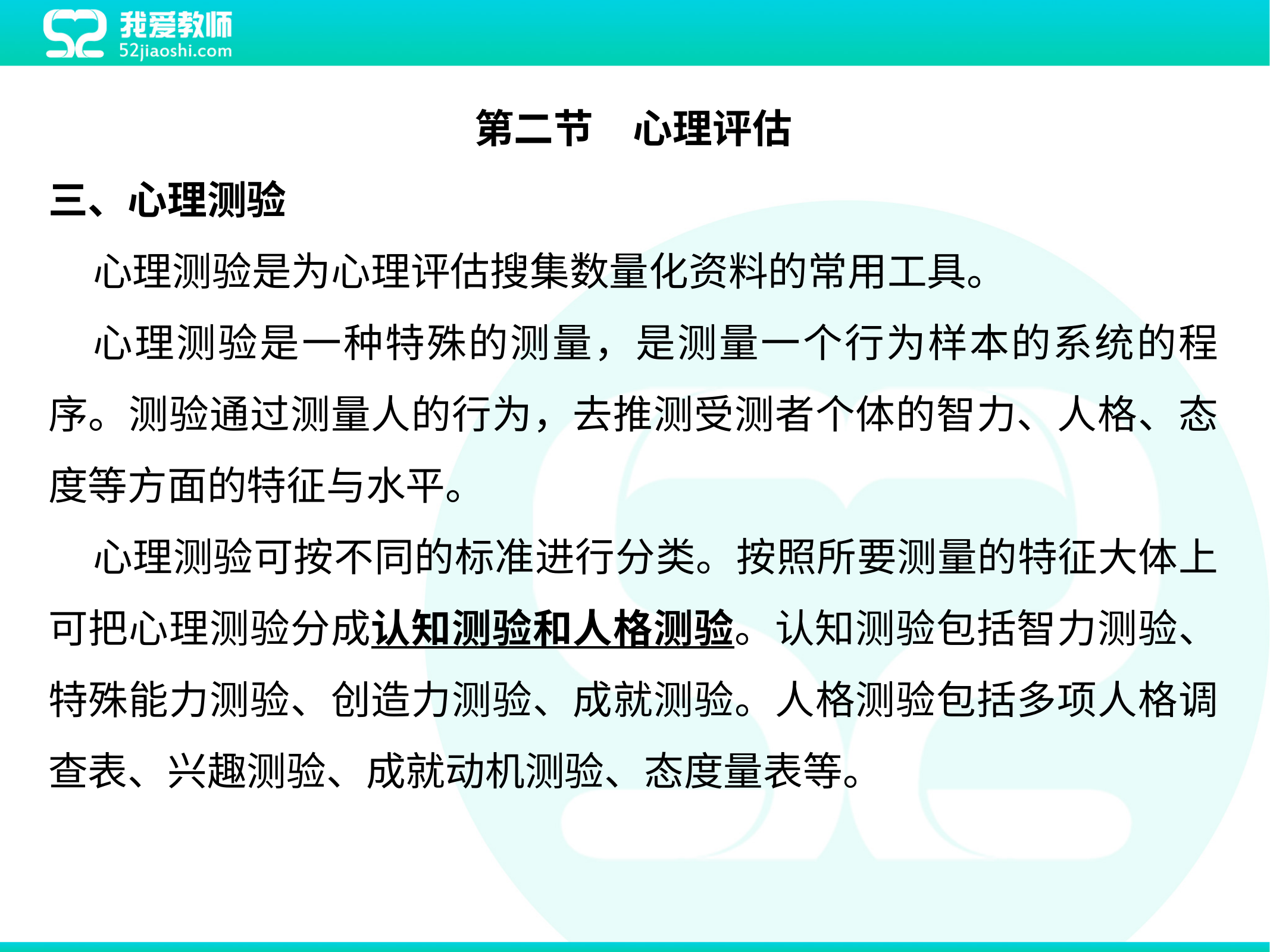

第二节　心理评估
三、心理测验
心理测验是为心理评估搜集数量化资料的常用工具。
心理测验是一种特殊的测量，是测量一个行为样本的系统的程序。测验通过测量人的行为，去推测受测者个体的智力、人格、态度等方面的特征与水平。
心理测验可按不同的标准进行分类。按照所要测量的特征大体上可把心理测验分成认知测验和人格测验。认知测验包括智力测验、特殊能力测验、创造力测验、成就测验。人格测验包括多项人格调查表、兴趣测验、成就动机测验、态度量表等。